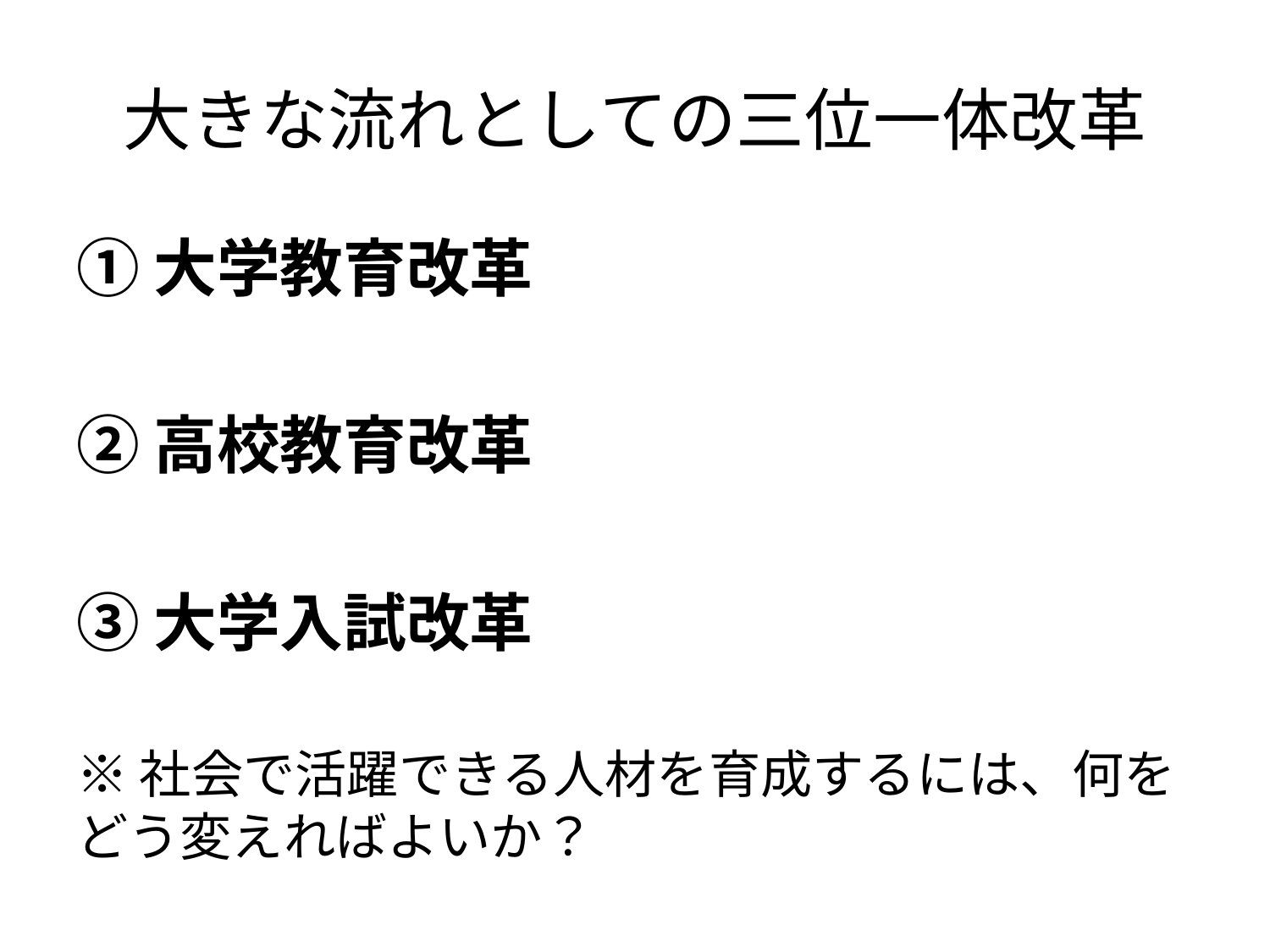

# 大きな流れとしての三位一体改革
①大学教育改革

②高校教育改革

③大学入試改革

※社会で活躍できる人材を育成するには、何をどう変えればよいか？